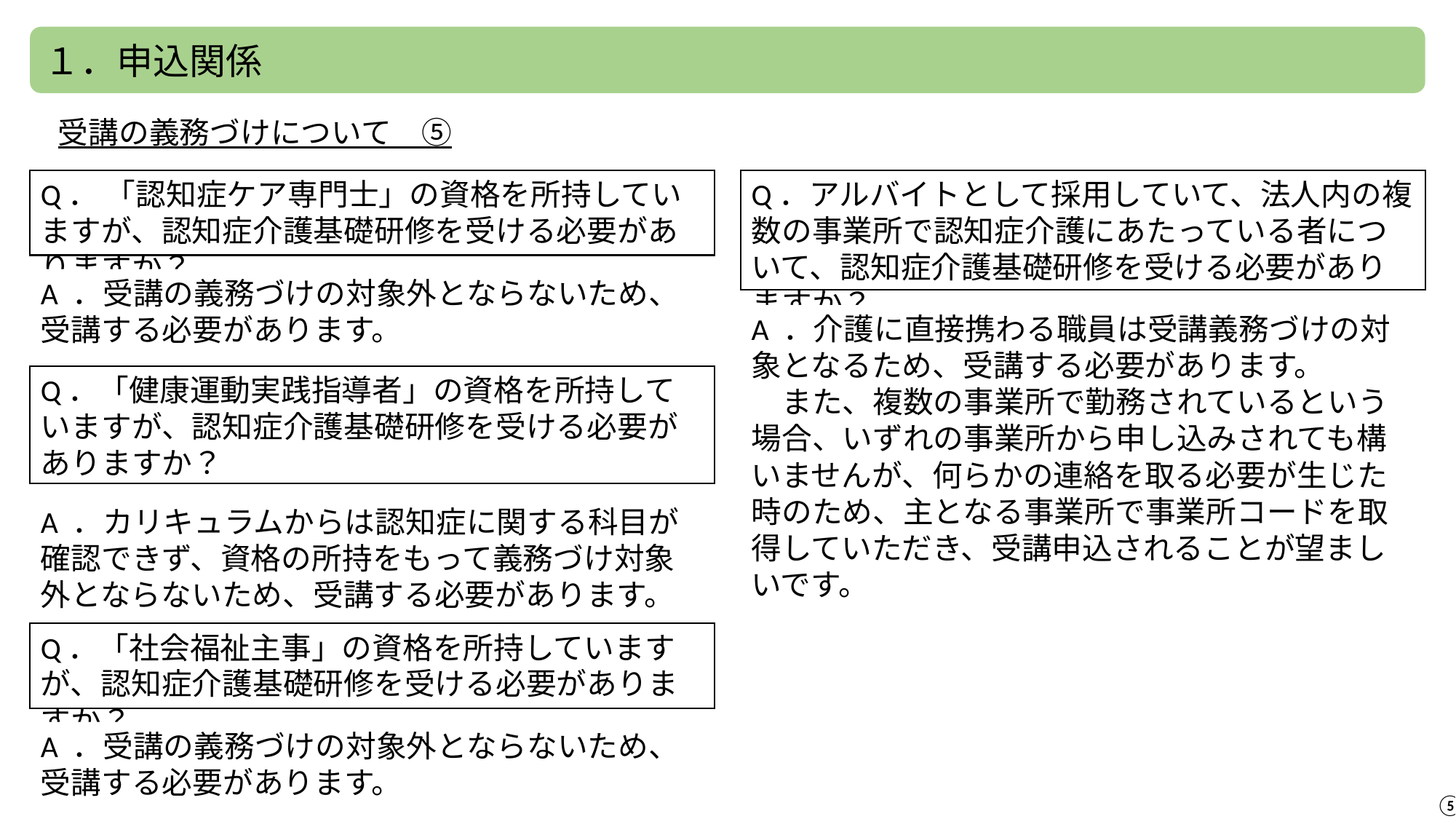

１．申込関係
受講の義務づけについて　⑤
Q．アルバイトとして採用していて、法人内の複数の事業所で認知症介護にあたっている者について、認知症介護基礎研修を受ける必要がありますか？
Q． 「認知症ケア専門士」の資格を所持していますが、認知症介護基礎研修を受ける必要がありますか？
A ．受講の義務づけの対象外とならないため、受講する必要があります。
A ．介護に直接携わる職員は受講義務づけの対象となるため、受講する必要があります。
　また、複数の事業所で勤務されているという場合、いずれの事業所から申し込みされても構いませんが、何らかの連絡を取る必要が生じた時のため、主となる事業所で事業所コードを取得していただき、受講申込されることが望ましいです。
Q．「健康運動実践指導者」の資格を所持していますが、認知症介護基礎研修を受ける必要がありますか？
A ．カリキュラムからは認知症に関する科目が確認できず、資格の所持をもって義務づけ対象外とならないため、受講する必要があります。
Q．「社会福祉主事」の資格を所持していますが、認知症介護基礎研修を受ける必要がありますか？
A ．受講の義務づけの対象外とならないため、受講する必要があります。
⑤